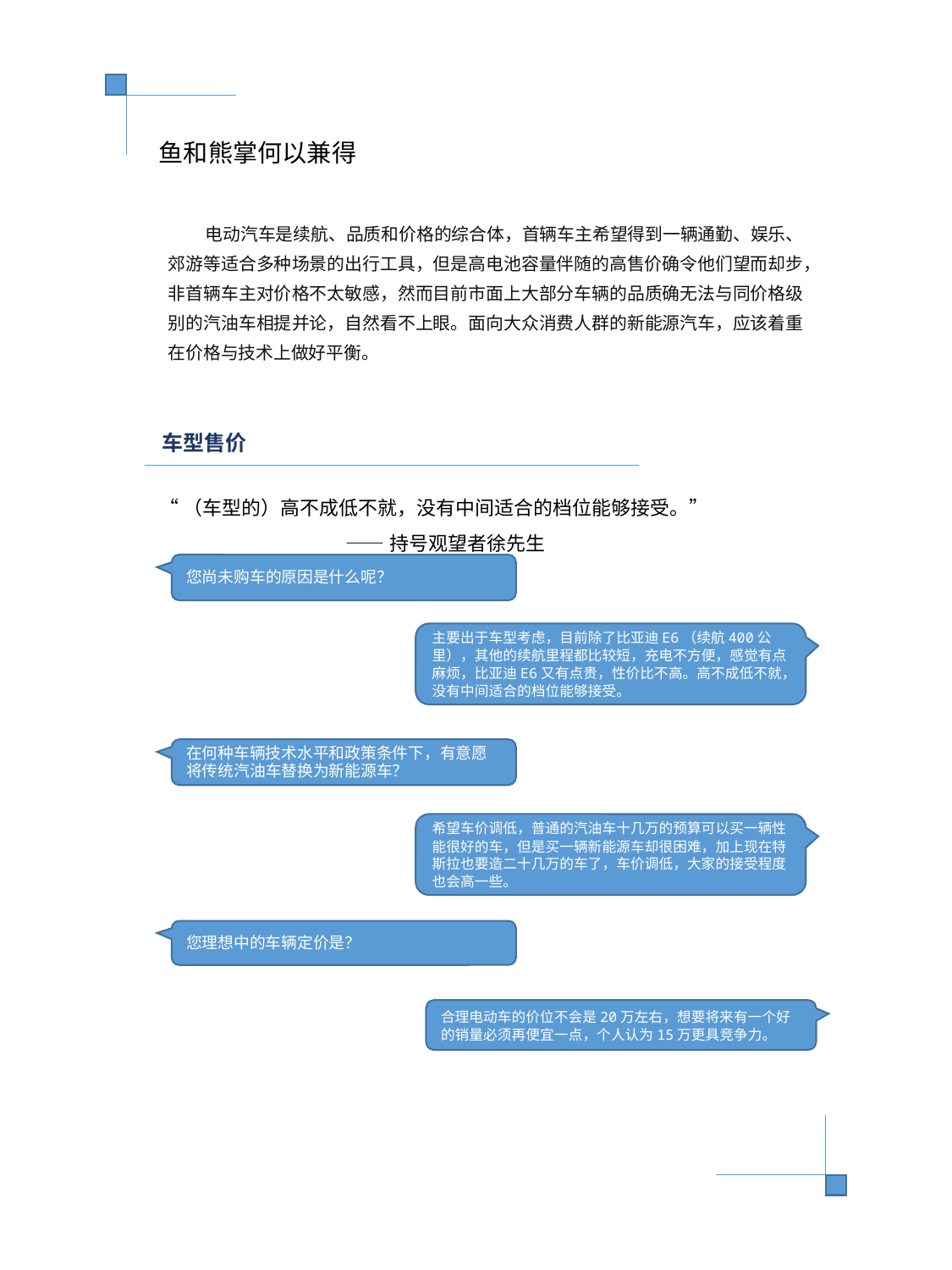

鱼和熊掌何以兼得
电动汽车是续航、品质和价格的综合体，首辆车主希望得到一辆通勤、娱乐、郊游等适合多种场景的出行工具，但是高电池容量伴随的高售价确令他们望而却步，非首辆车主对价格不太敏感，然而目前市面上大部分车辆的品质确无法与同价格级别的汽油车相提并论，自然看不上眼。面向大众消费人群的新能源汽车，应该着重在价格与技术上做好平衡。
车型售价
“（车型的）高不成低不就，没有中间适合的档位能够接受。”
                                          ——持号观望者徐先生
您尚未购车的原因是什么呢？
主要出于车型考虑，目前除了比亚迪E6（续航400公里），其他的续航里程都比较短，充电不方便，感觉有点麻烦，比亚迪E6又有点贵，性价比不高。高不成低不就，没有中间适合的档位能够接受。
在何种车辆技术水平和政策条件下，有意愿将传统汽油车替换为新能源车？
希望车价调低，普通的汽油车十几万的预算可以买一辆性能很好的车，但是买一辆新能源车却很困难，加上现在特斯拉也要造二十几万的车了，车价调低，大家的接受程度也会高一些。
您理想中的车辆定价是？
合理电动车的价位不会是20万左右，想要将来有一个好的销量必须再便宜一点，个人认为15万更具竞争力。